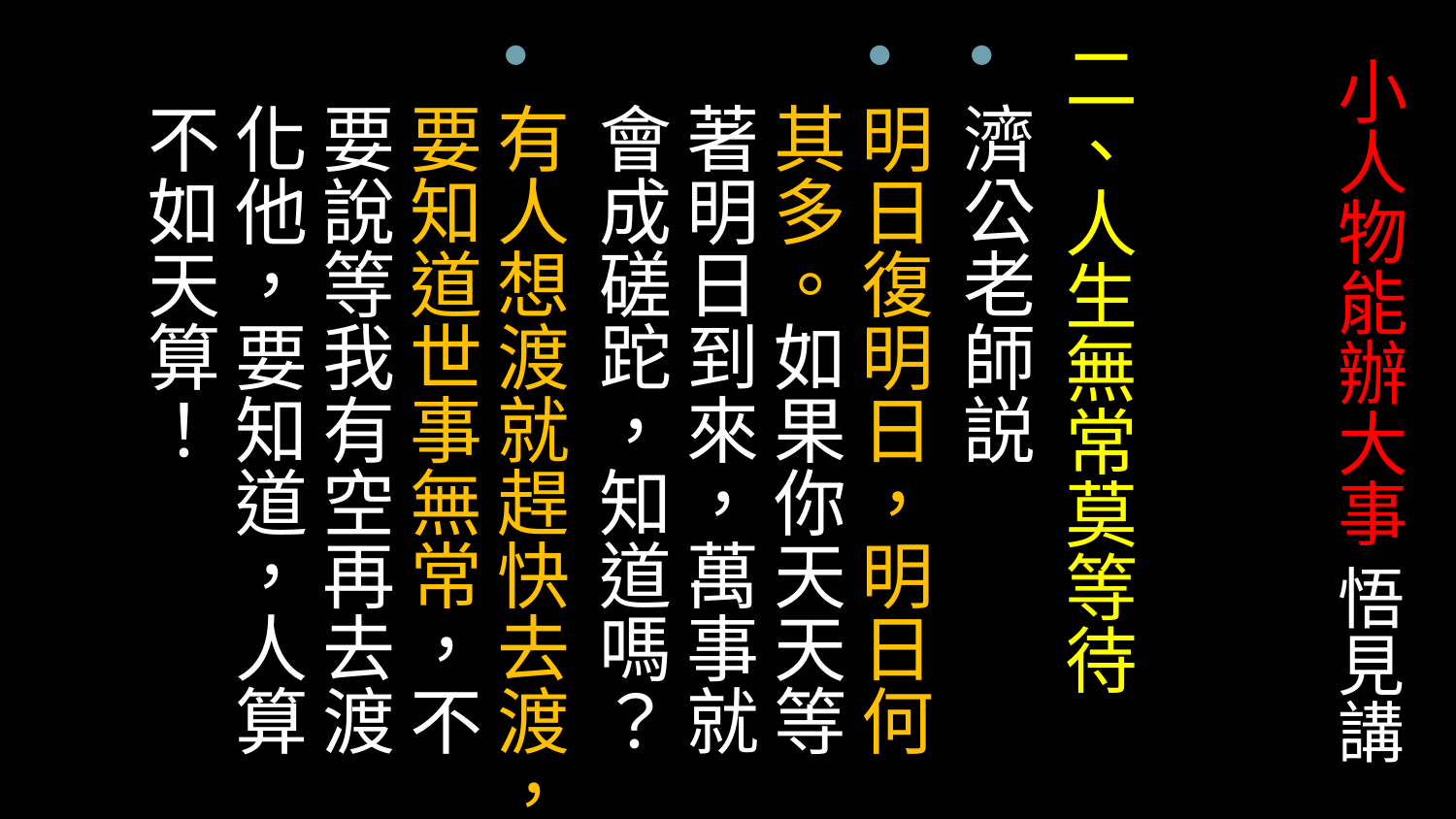

二、人生無常莫等待
濟公老師説
明日復明日，明日何其多。如果你天天等著明日到來，萬事就會成磋跎，知道嗎？
有人想渡就趕快去渡，要知道世事無常，不要說等我有空再去渡化他，要知道，人算不如天算！

# 小人物能辦大事 悟見講